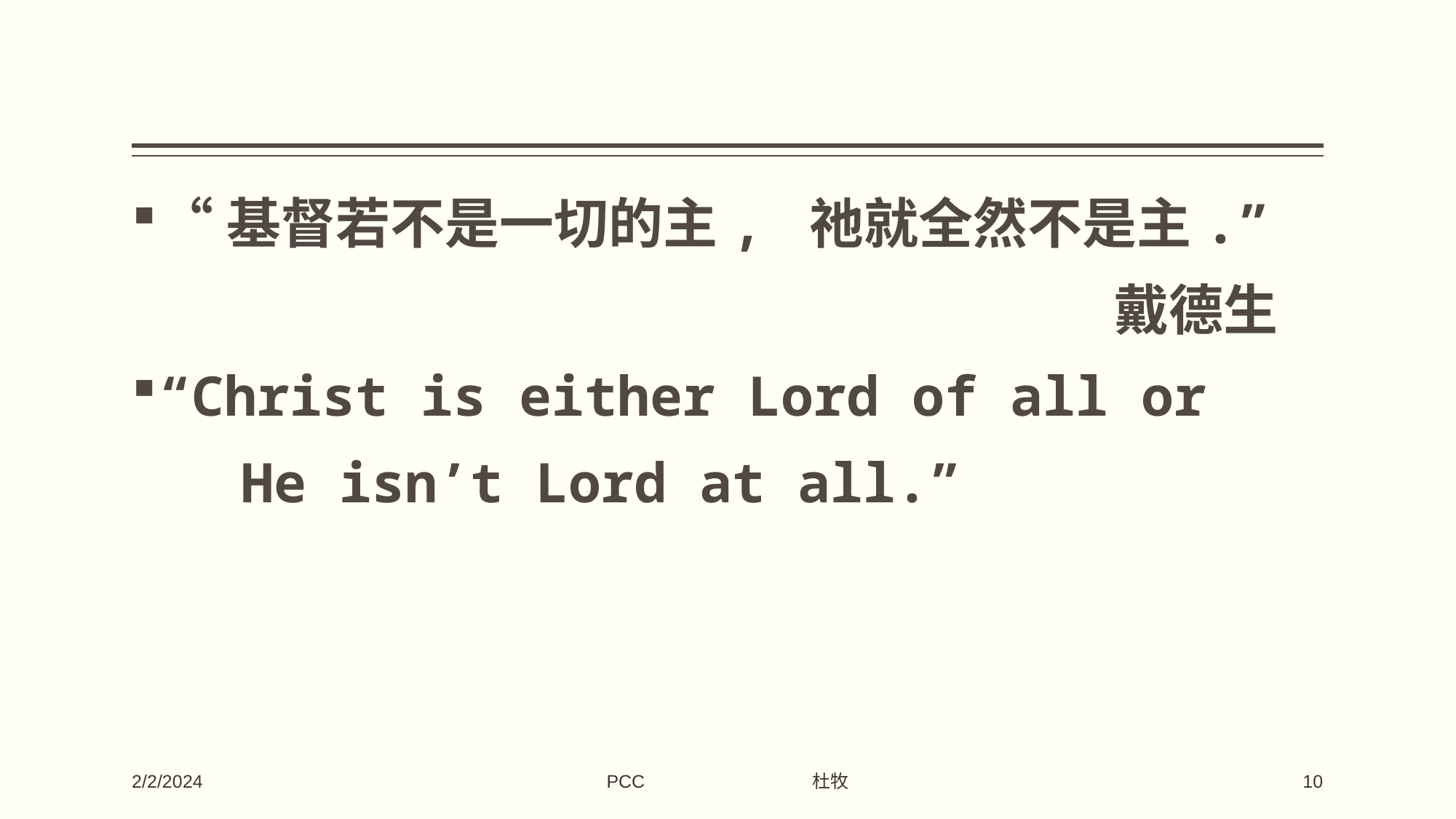

#
“基督若不是一切的主, 祂就全然不是主.”
									戴德生
“Christ is either Lord of all or
	He isn’t Lord at all.”
PCC                                杜牧
2/2/2024
10